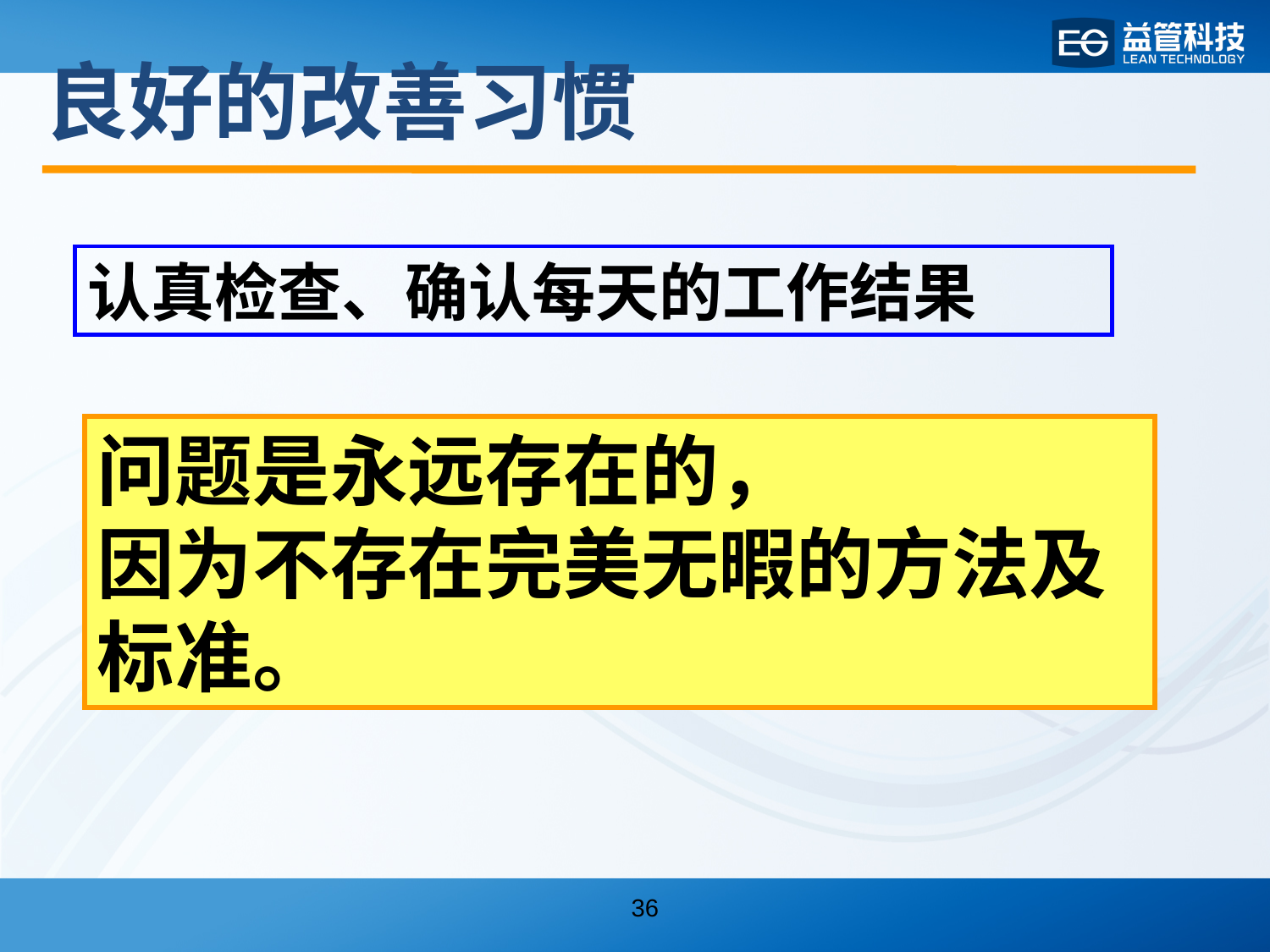

良好的改善习惯

认真检查、确认每天的工作结果
问题是永远存在的，
因为不存在完美无暇的方法及标准。